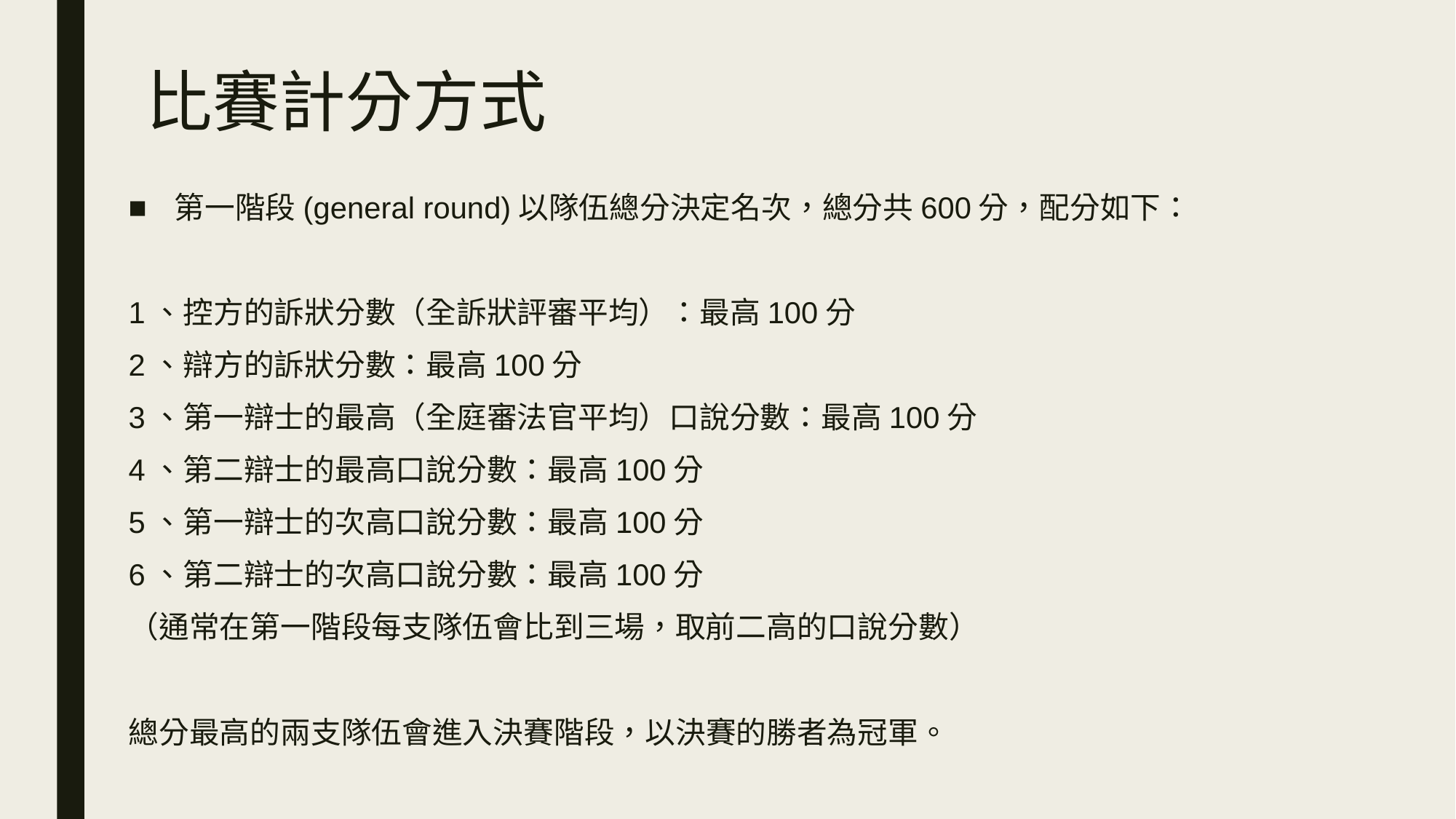

# 比賽計分方式
第一階段(general round)以隊伍總分決定名次，總分共600分，配分如下：

1、控方的訴狀分數（全訴狀評審平均）：最高100分
2、辯方的訴狀分數：最高100分
3、第一辯士的最高（全庭審法官平均）口說分數：最高100分
4、第二辯士的最高口說分數：最高100分
5、第一辯士的次高口說分數：最高100分
6、第二辯士的次高口說分數：最高100分
（通常在第一階段每支隊伍會比到三場，取前二高的口說分數）

總分最高的兩支隊伍會進入決賽階段，以決賽的勝者為冠軍。